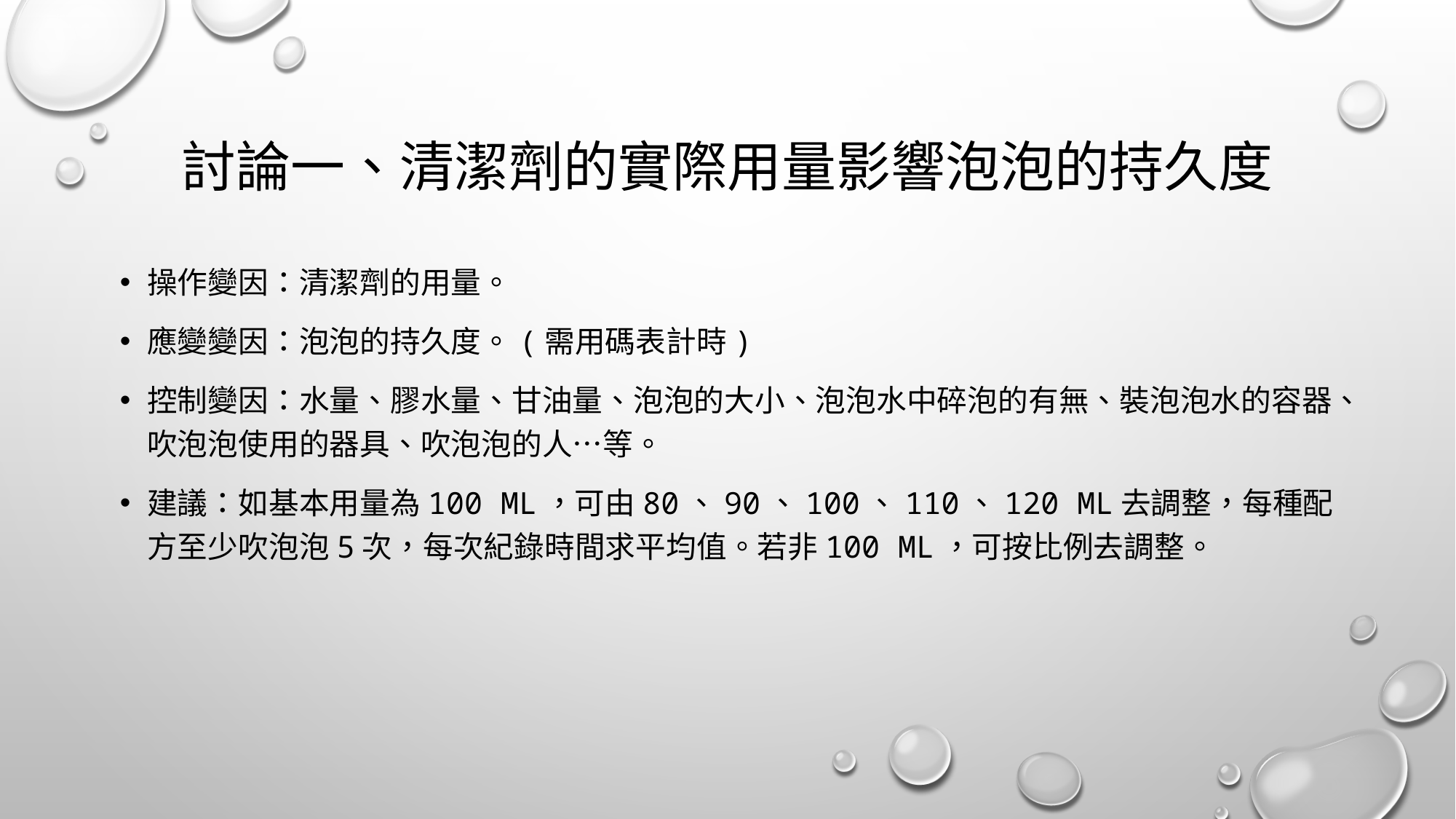

# 討論一、清潔劑的實際用量影響泡泡的持久度
操作變因：清潔劑的用量。
應變變因：泡泡的持久度。(需用碼表計時)
控制變因：水量、膠水量、甘油量、泡泡的大小、泡泡水中碎泡的有無、裝泡泡水的容器、吹泡泡使用的器具、吹泡泡的人…等。
建議：如基本用量為100 ML，可由80、90、100、110、120 ML去調整，每種配方至少吹泡泡5次，每次紀錄時間求平均值。若非100 ML，可按比例去調整。